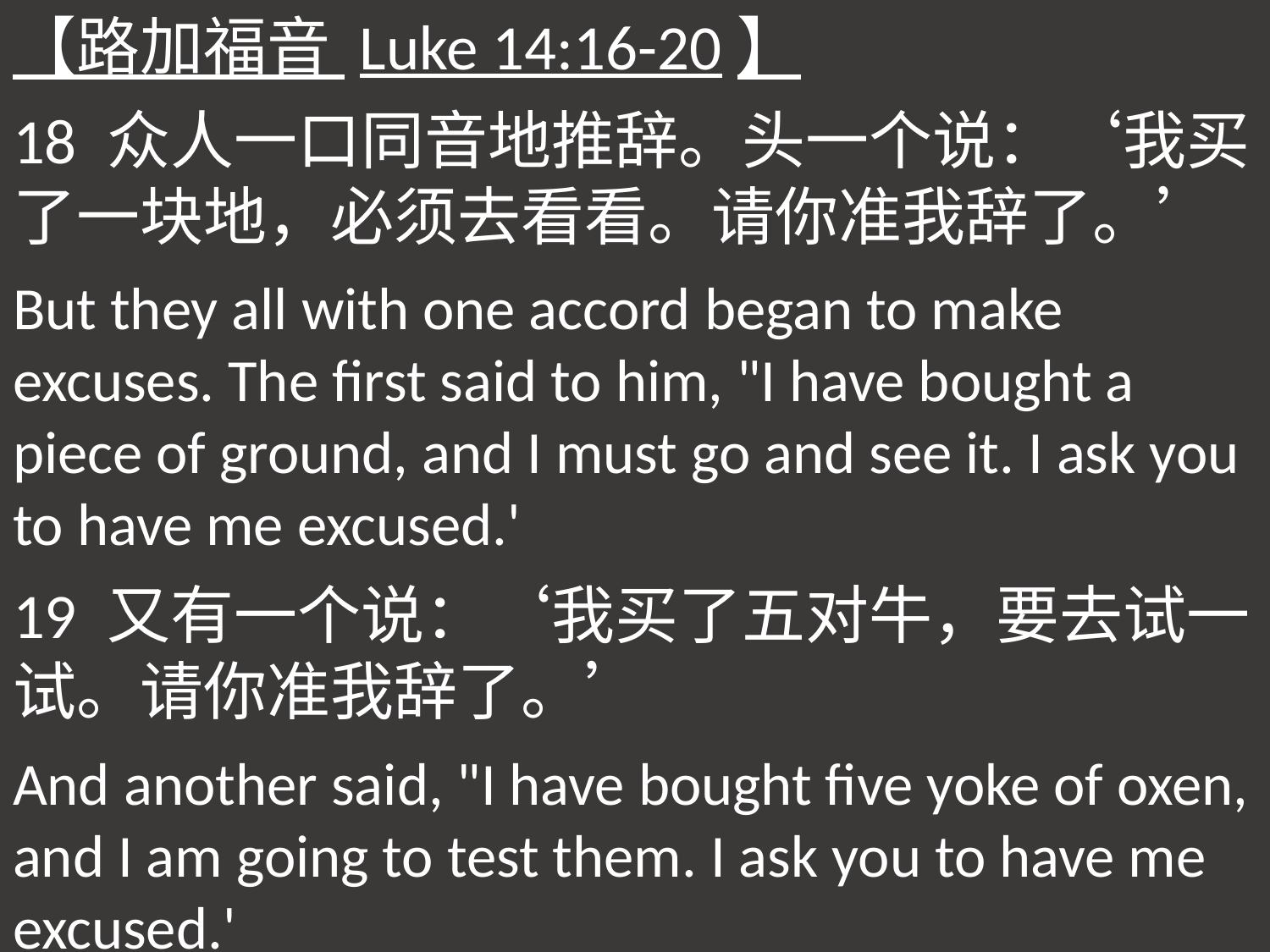

【路加福音 Luke 14:16-20】
18 众人一口同音地推辞。头一个说：‘我买了一块地，必须去看看。请你准我辞了。’
But they all with one accord began to make excuses. The first said to him, "I have bought a piece of ground, and I must go and see it. I ask you to have me excused.'
19 又有一个说：‘我买了五对牛，要去试一试。请你准我辞了。’
And another said, "I have bought five yoke of oxen, and I am going to test them. I ask you to have me excused.'